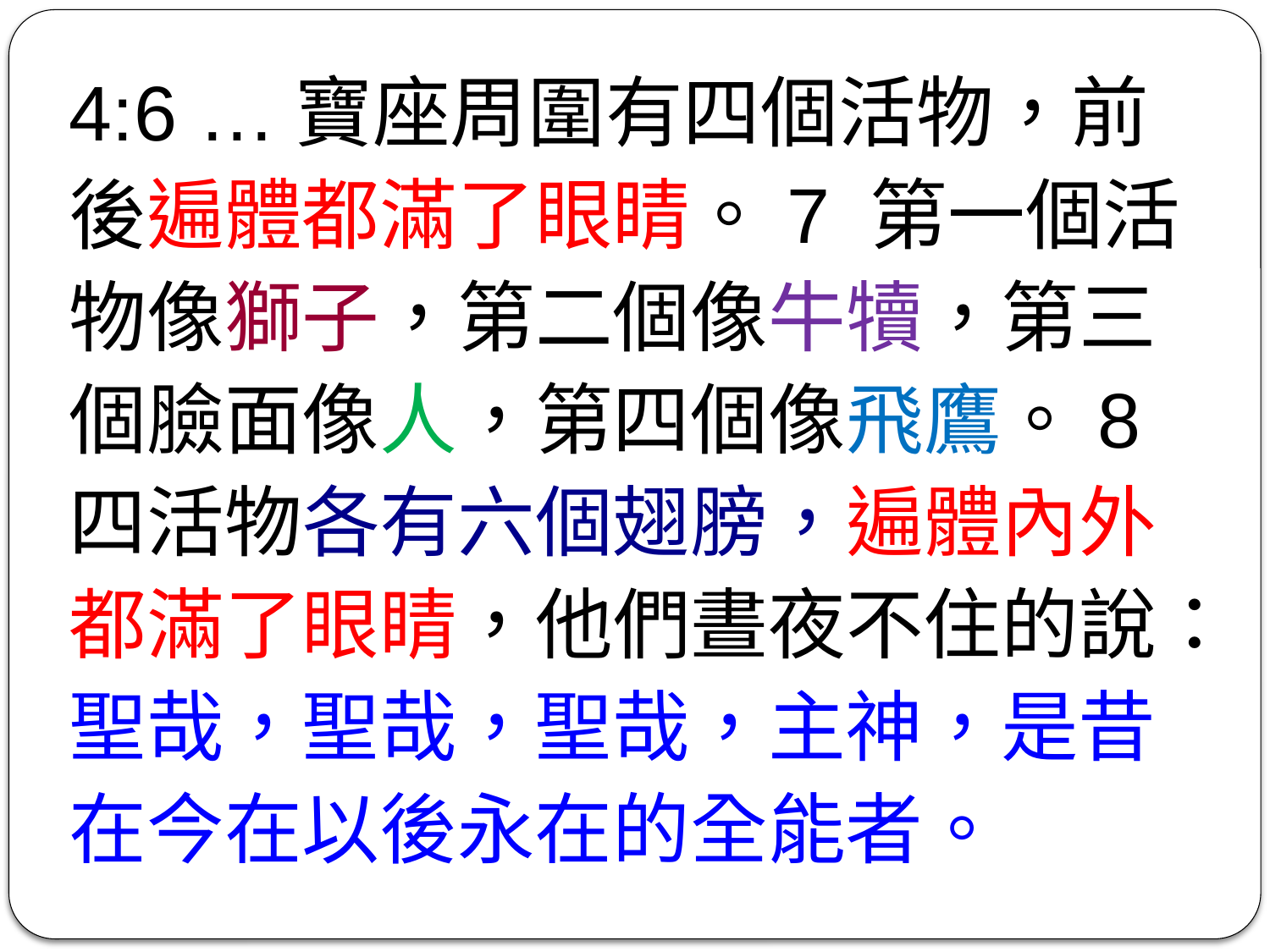

4:6 …寶座周圍有四個活物，前後遍體都滿了眼睛。7 第一個活物像獅子，第二個像牛犢，第三個臉面像人，第四個像飛鷹。8 四活物各有六個翅膀，遍體內外都滿了眼睛，他們晝夜不住的說：聖哉，聖哉，聖哉，主神，是昔在今在以後永在的全能者。